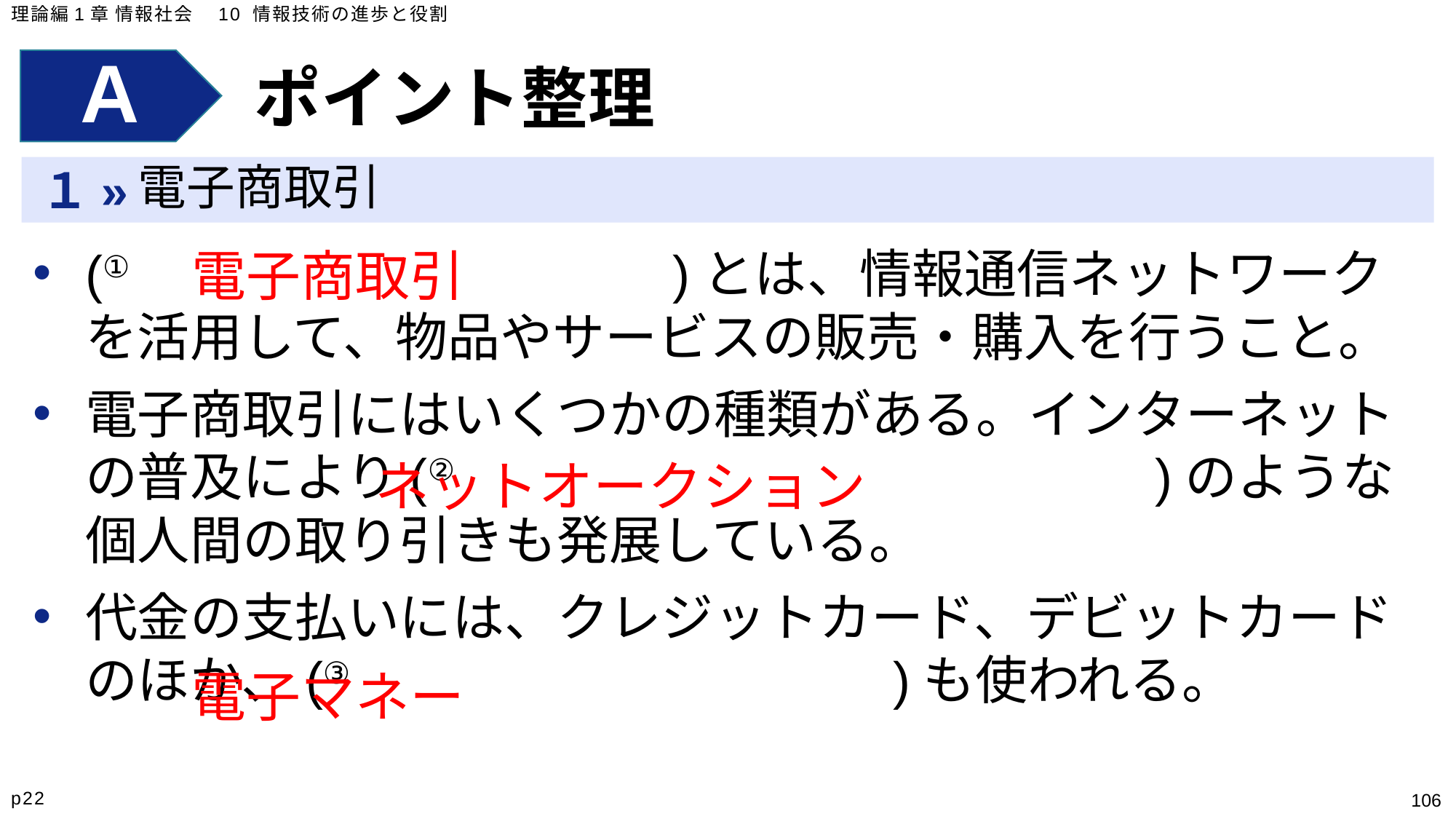

理論編1章 情報社会　10 情報技術の進歩と役割
ポイント整理
電子商取引
(①　　　　　　　　　　)とは、情報通信ネットワークを活用して、物品やサービスの販売・購入を行うこと。
電子商取引にはいくつかの種類がある。インターネットの普及により(②　　　　　　　　　　　　　)のような個人間の取り引きも発展している。
代金の支払いには、クレジットカード、デビットカードのほか、(③　　　　　　　　　　)も使われる。

電子商取引
ネットオークション
電子マネー
p22
106